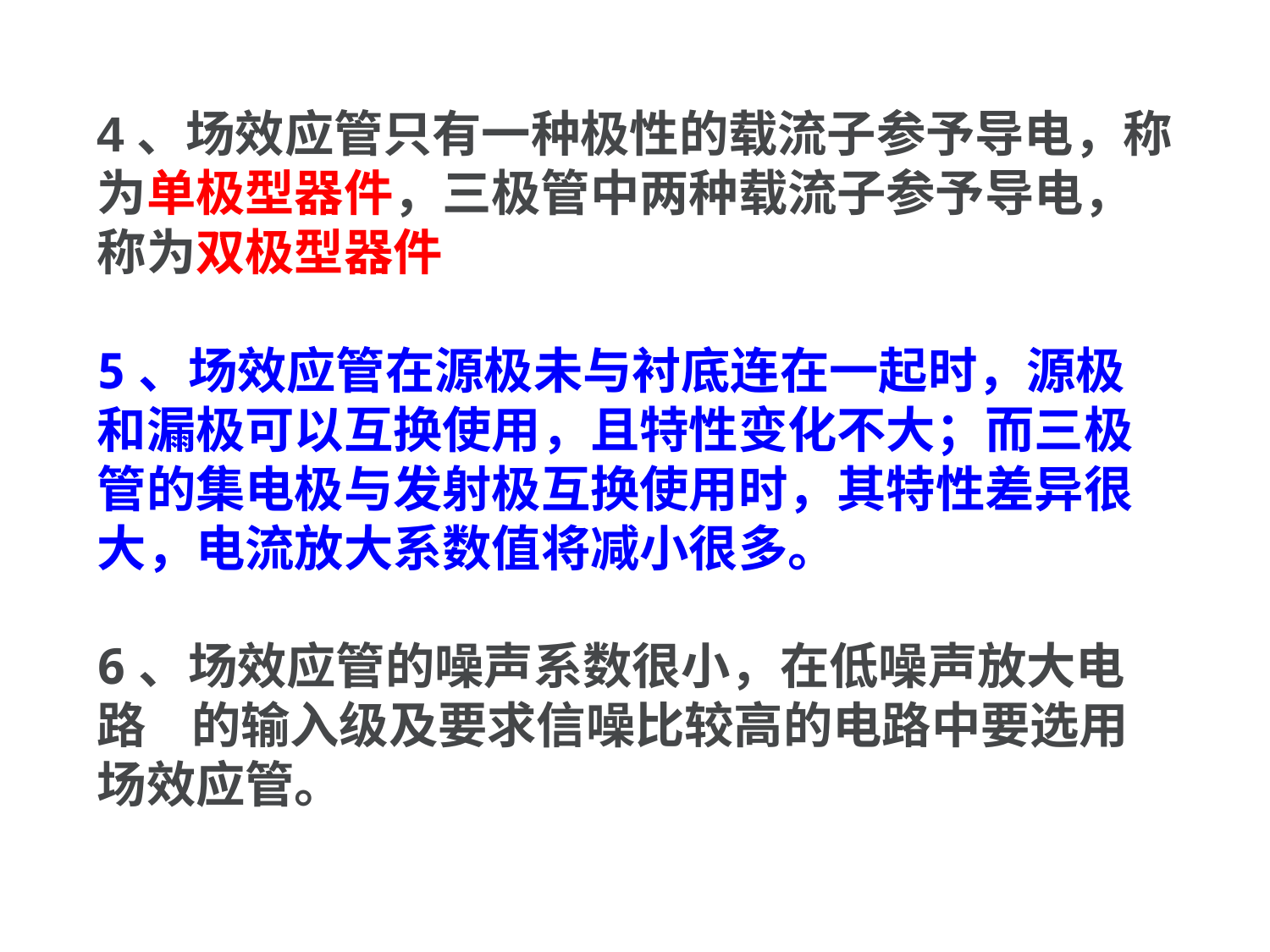

4、场效应管只有一种极性的载流子参予导电，称为单极型器件，三极管中两种载流子参予导电，称为双极型器件

5、场效应管在源极未与衬底连在一起时，源极和漏极可以互换使用，且特性变化不大；而三极管的集电极与发射极互换使用时，其特性差异很大，电流放大系数值将减小很多。

6、场效应管的噪声系数很小，在低噪声放大电路    的输入级及要求信噪比较高的电路中要选用场效应管。